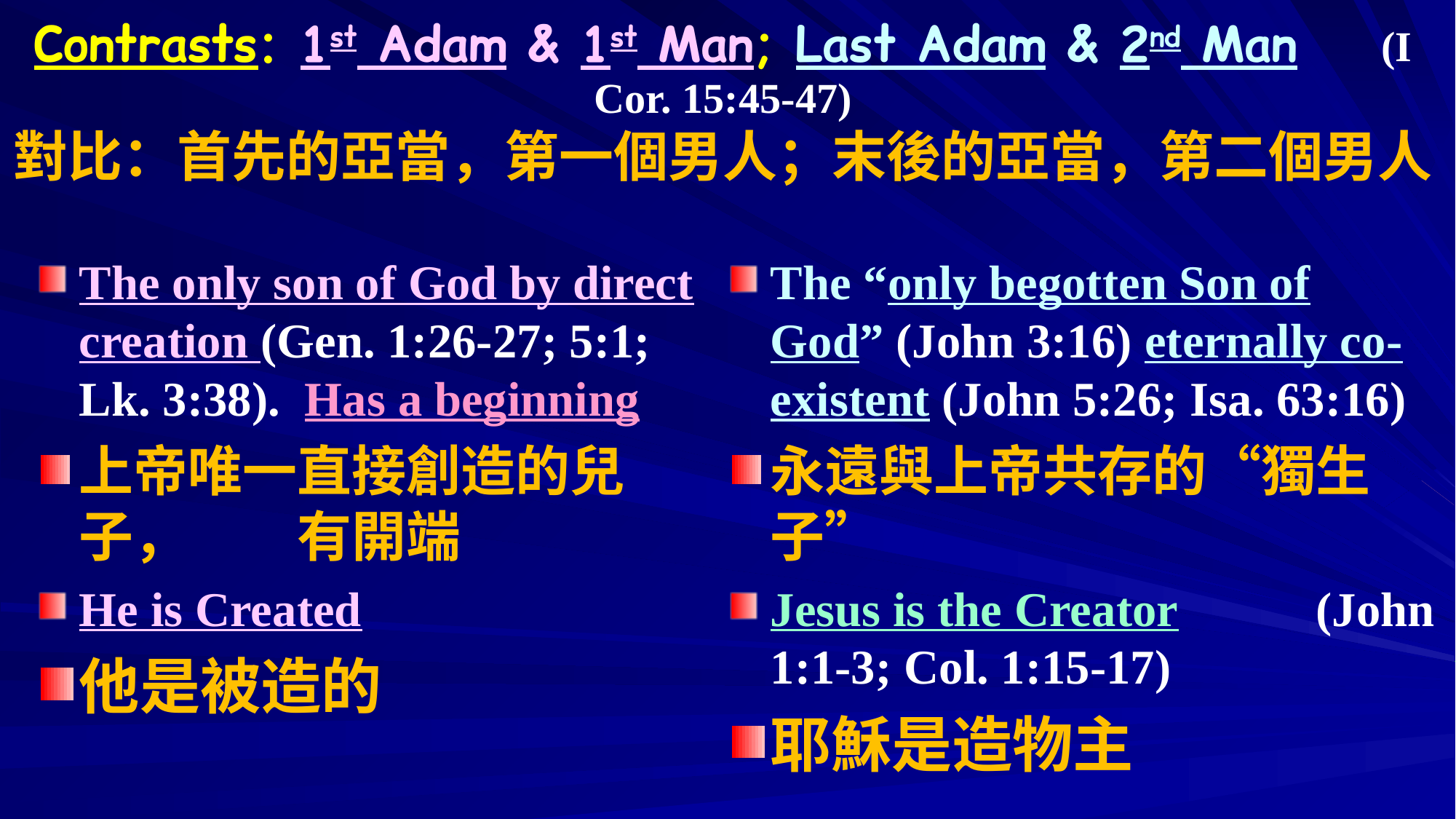

# Contrasts: 1st Adam & 1st Man; Last Adam & 2nd Man    (I Cor. 15:45-47) 對比：首先的亞當，第一個男人；末後的亞當，第二個男人
The only son of God by direct creation (Gen. 1:26-27; 5:1; Lk. 3:38).  Has a beginning
上帝唯一直接創造的兒子，	有開端
He is Created
他是被造的
The “only begotten Son of God” (John 3:16) eternally co-existent (John 5:26; Isa. 63:16)
永遠與上帝共存的“獨生子”
Jesus is the Creator 		(John 1:1-3; Col. 1:15-17)
耶穌是造物主